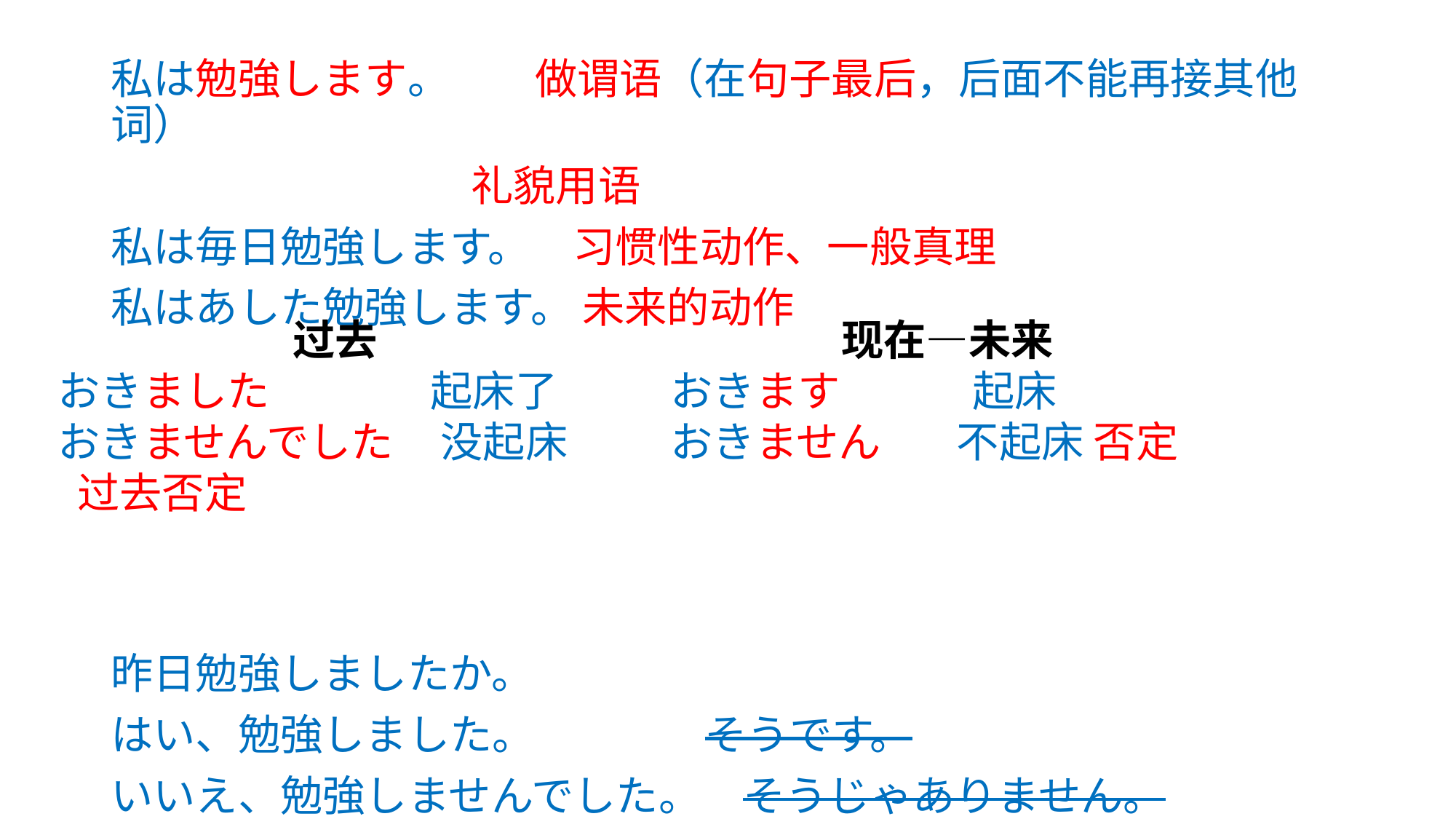

私は勉強します。　　做谓语（在句子最后，后面不能再接其他词）
                                     礼貌用语
私は毎日勉強します。　习惯性动作、一般真理
私はあした勉強します。 未来的动作

昨日勉強しましたか。
はい、勉強しました。　　         そうです。
いいえ、勉強しませんでした。　そうじゃありません。
过去
おきました                 起床了
おきませんでした     没起床
 过去否定
现在—未来
おきます              起床
おきません        不起床 否定